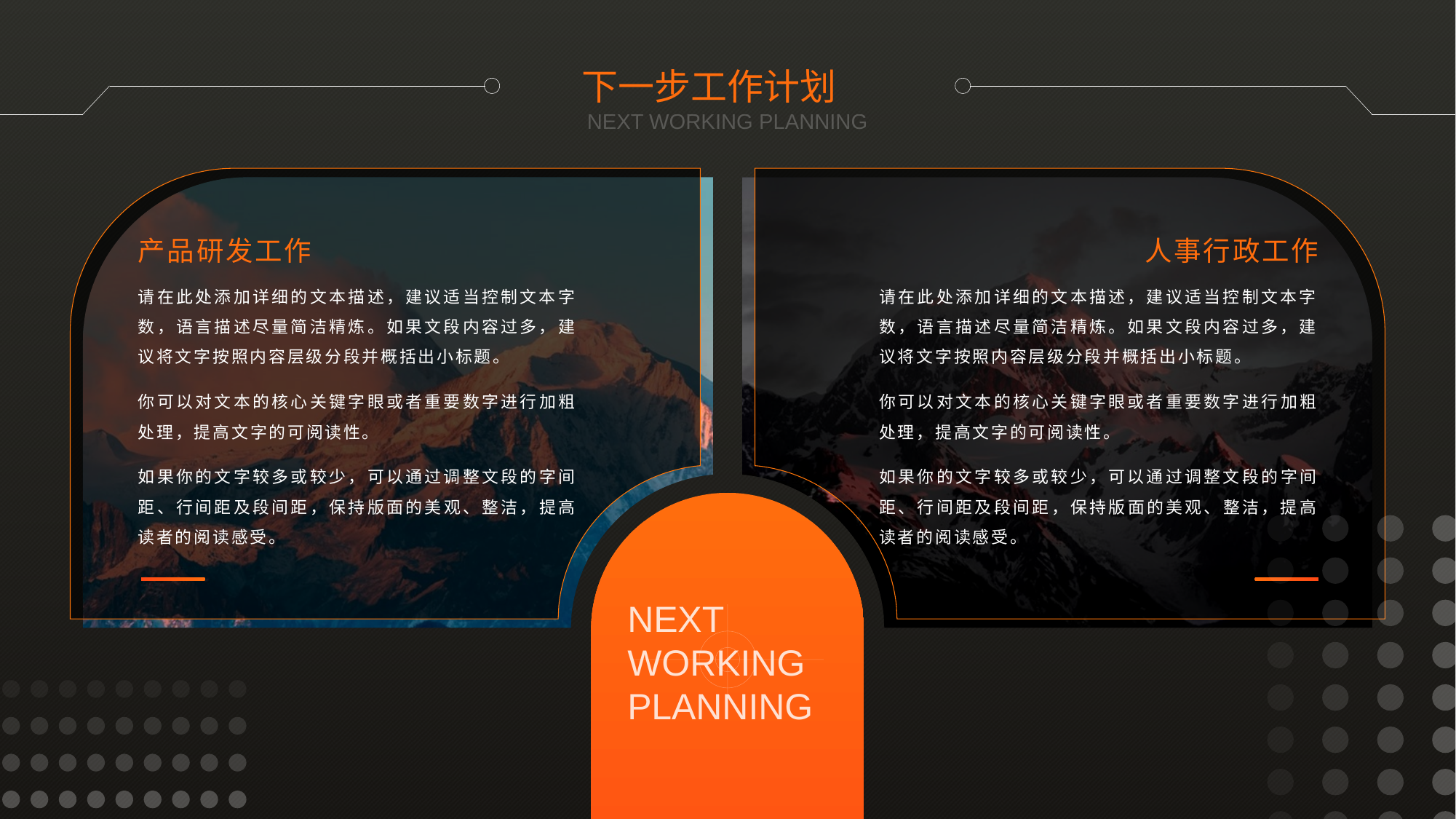

下一步工作计划

NEXT WORKING PLANNING

产品研发工作
人事行政工作
请在此处添加详细的文本描述，建议适当控制文本字数，语言描述尽量简洁精炼。如果文段内容过多，建议将文字按照内容层级分段并概括出小标题。
你可以对文本的核心关键字眼或者重要数字进行加粗处理，提高文字的可阅读性。
如果你的文字较多或较少，可以通过调整文段的字间距、行间距及段间距，保持版面的美观、整洁，提高读者的阅读感受。
请在此处添加详细的文本描述，建议适当控制文本字数，语言描述尽量简洁精炼。如果文段内容过多，建议将文字按照内容层级分段并概括出小标题。
你可以对文本的核心关键字眼或者重要数字进行加粗处理，提高文字的可阅读性。
如果你的文字较多或较少，可以通过调整文段的字间距、行间距及段间距，保持版面的美观、整洁，提高读者的阅读感受。

NEXT WORKING
PLANNING